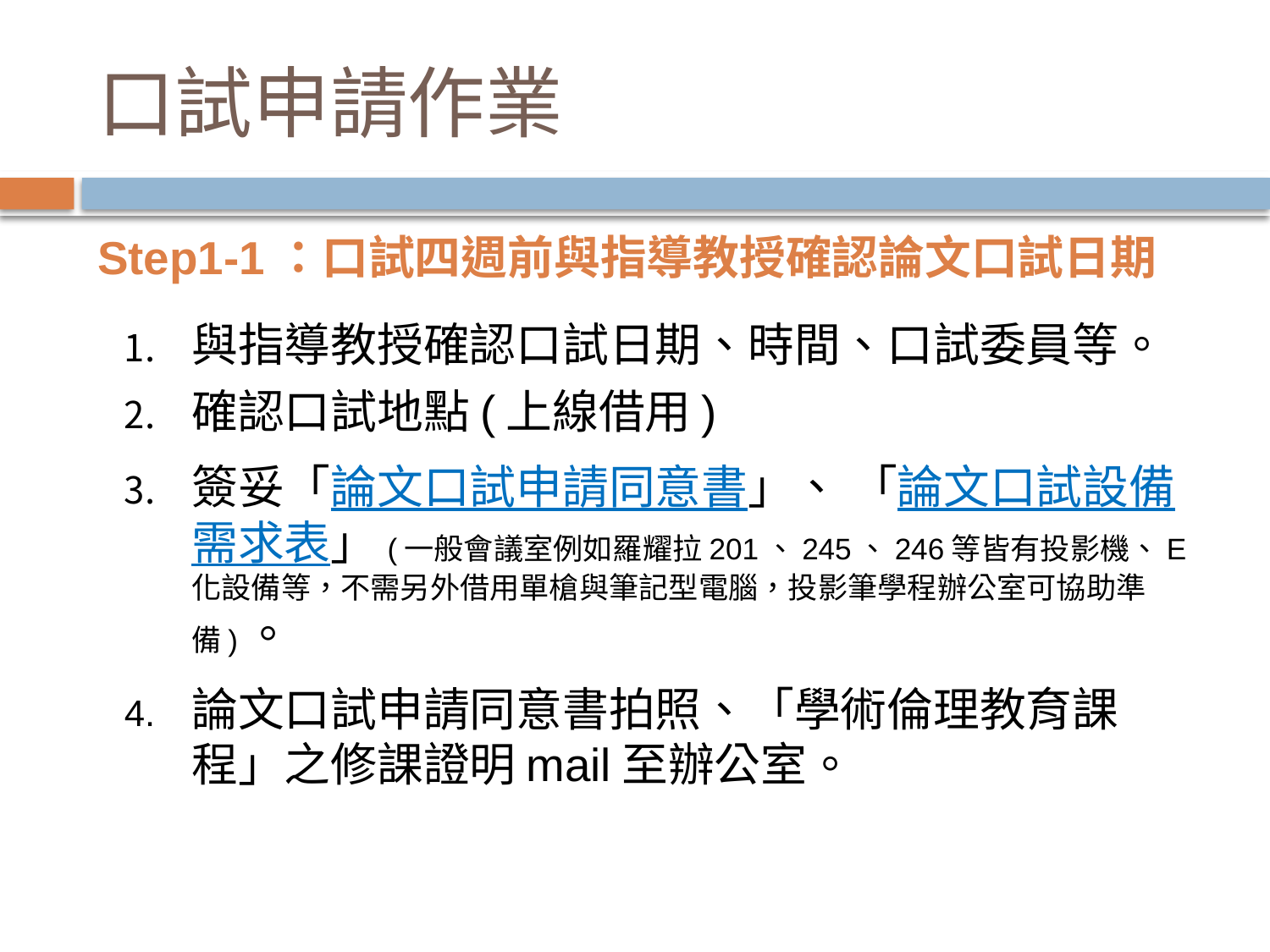

# 口試申請作業
Step1-1：口試四週前與指導教授確認論文口試日期
與指導教授確認口試日期、時間、口試委員等。
確認口試地點(上線借用)
簽妥「論文口試申請同意書」、 「論文口試設備需求表」(一般會議室例如羅耀拉201、245、246等皆有投影機、E化設備等，不需另外借用單槍與筆記型電腦，投影筆學程辦公室可協助準備)。
論文口試申請同意書拍照、「學術倫理教育課程」之修課證明mail至辦公室。